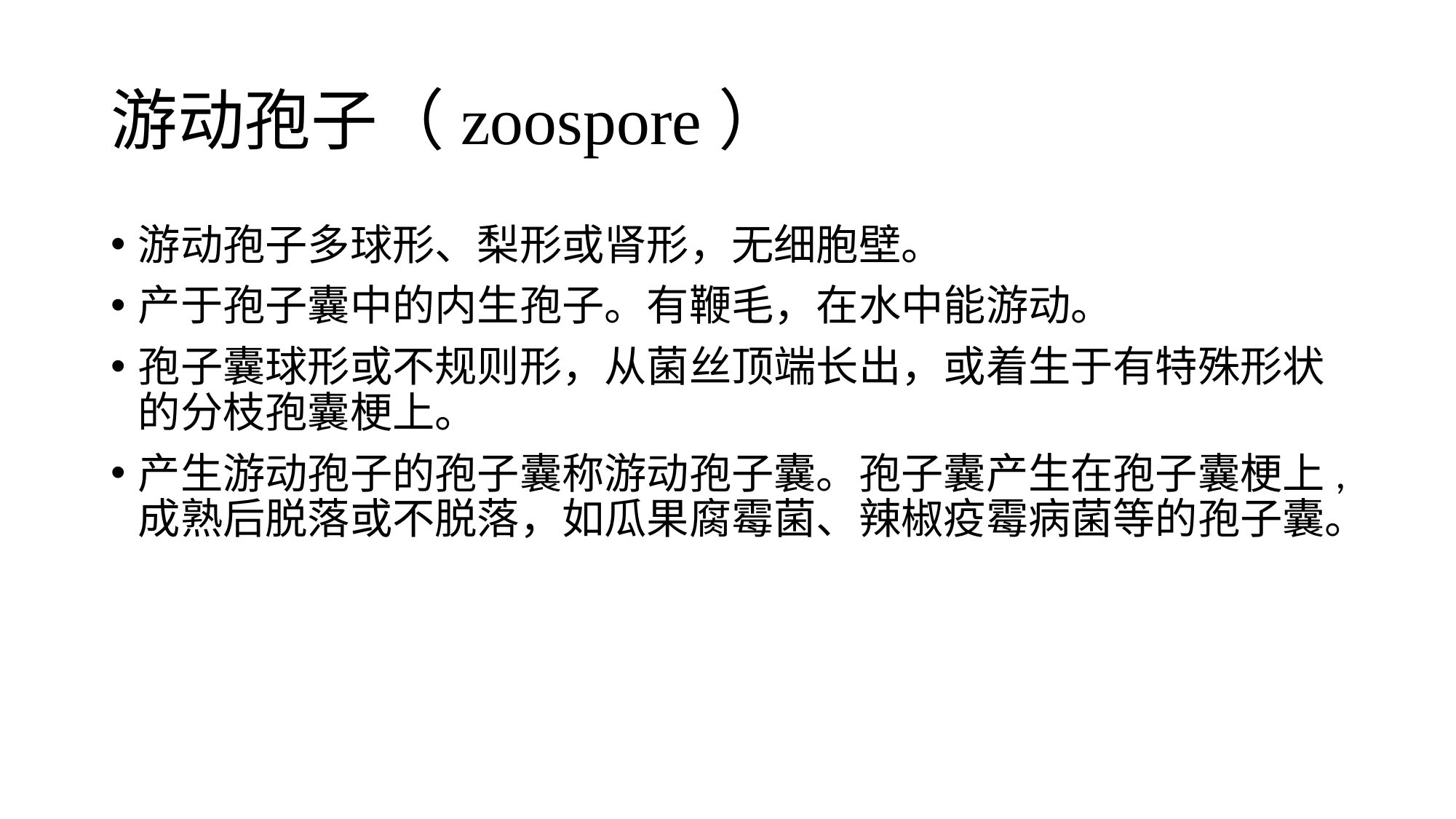

# 游动孢子（zoospore）
游动孢子多球形、梨形或肾形，无细胞壁。
产于孢子囊中的内生孢子。有鞭毛，在水中能游动。
孢子囊球形或不规则形，从菌丝顶端长出，或着生于有特殊形状的分枝孢囊梗上。
产生游动孢子的孢子囊称游动孢子囊。孢子囊产生在孢子囊梗上,成熟后脱落或不脱落，如瓜果腐霉菌、辣椒疫霉病菌等的孢子囊。